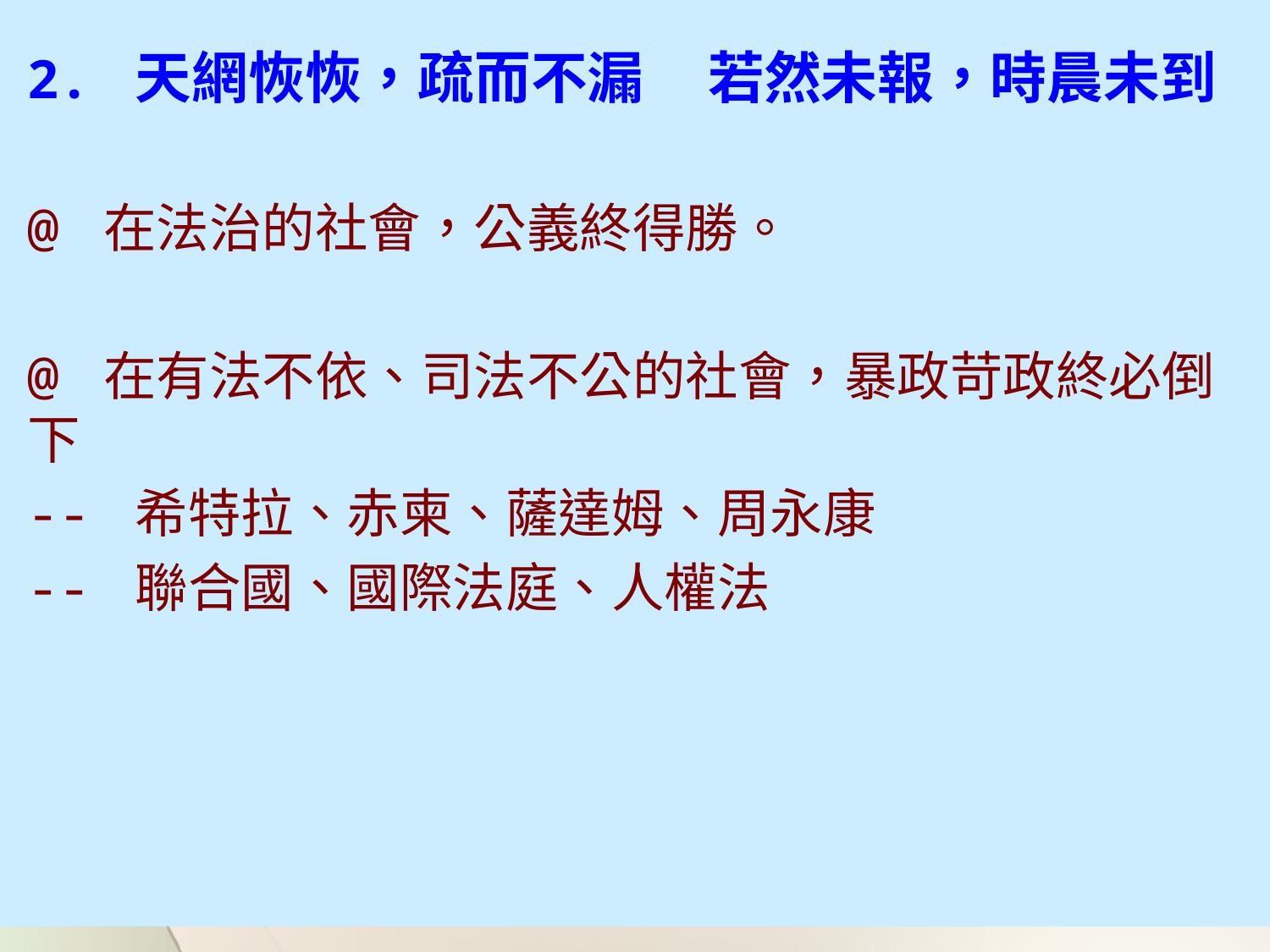

2. 天網恢恢，疏而不漏     若然未報，時晨未到

@ 在法治的社會，公義終得勝。

@ 在有法不依、司法不公的社會，暴政苛政終必倒下
-- 希特拉、赤柬、薩達姆、周永康
-- 聯合國、國際法庭、人權法